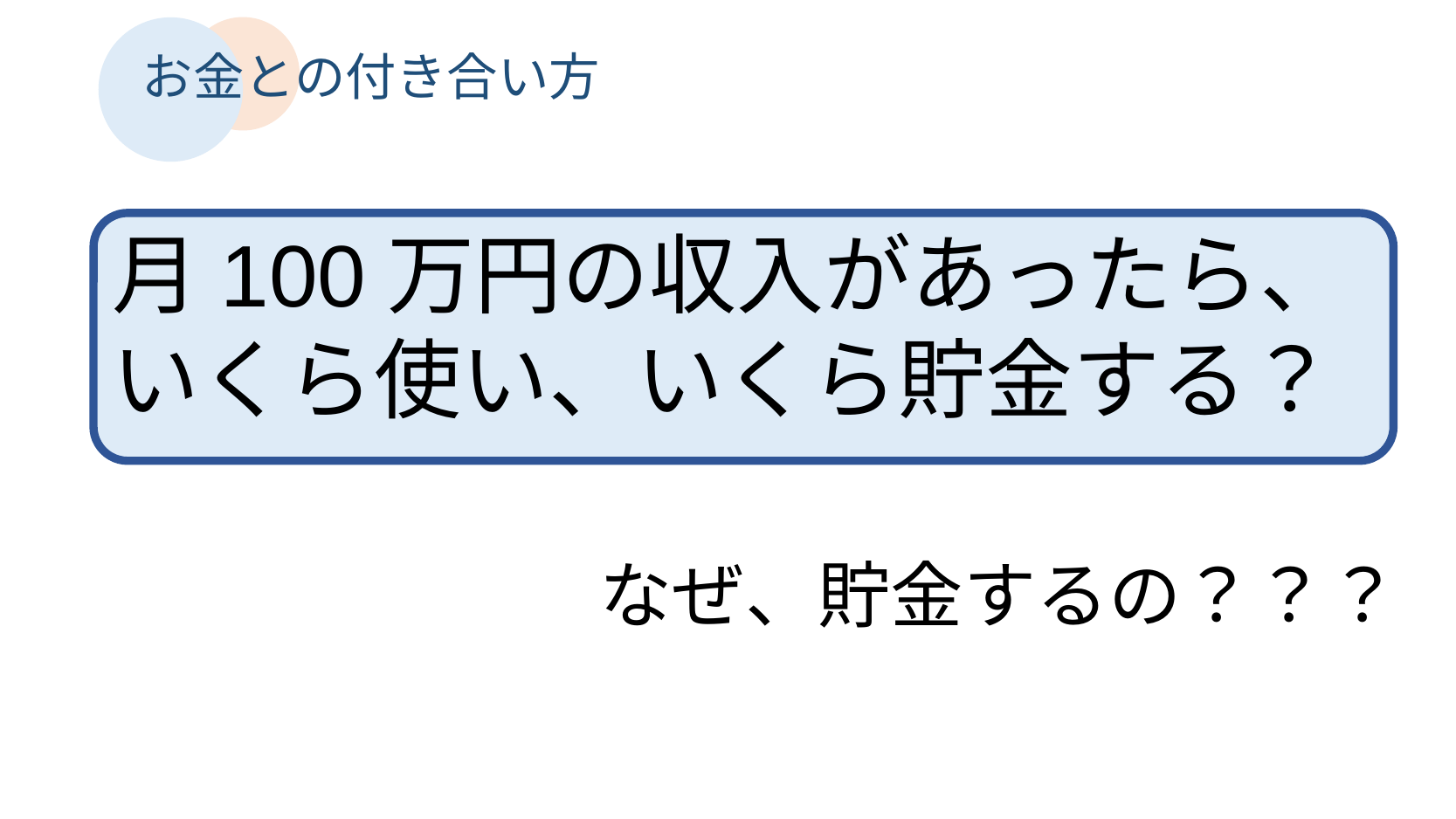

お金との付き合い方

月100万円の収入があったら、
いくら使い、いくら貯金する？
なぜ、貯金するの？？？